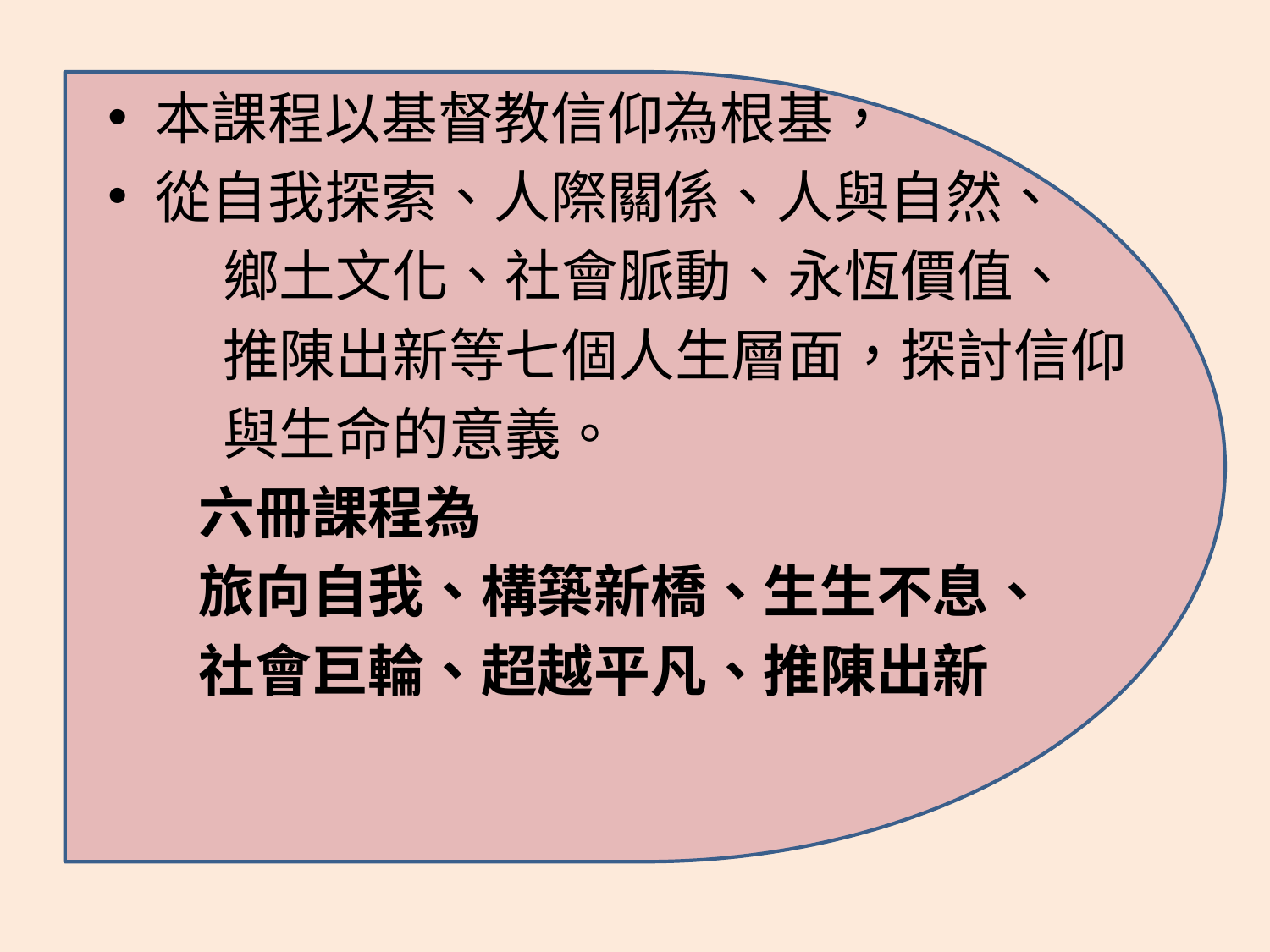

本課程以基督教信仰為根基，
從自我探索、人際關係、人與自然、
        鄉土文化、社會脈動、永恆價值、
        推陳出新等七個人生層面，探討信仰
        與生命的意義。
      六冊課程為
      旅向自我、構築新橋、生生不息、
      社會巨輪、超越平凡、推陳出新